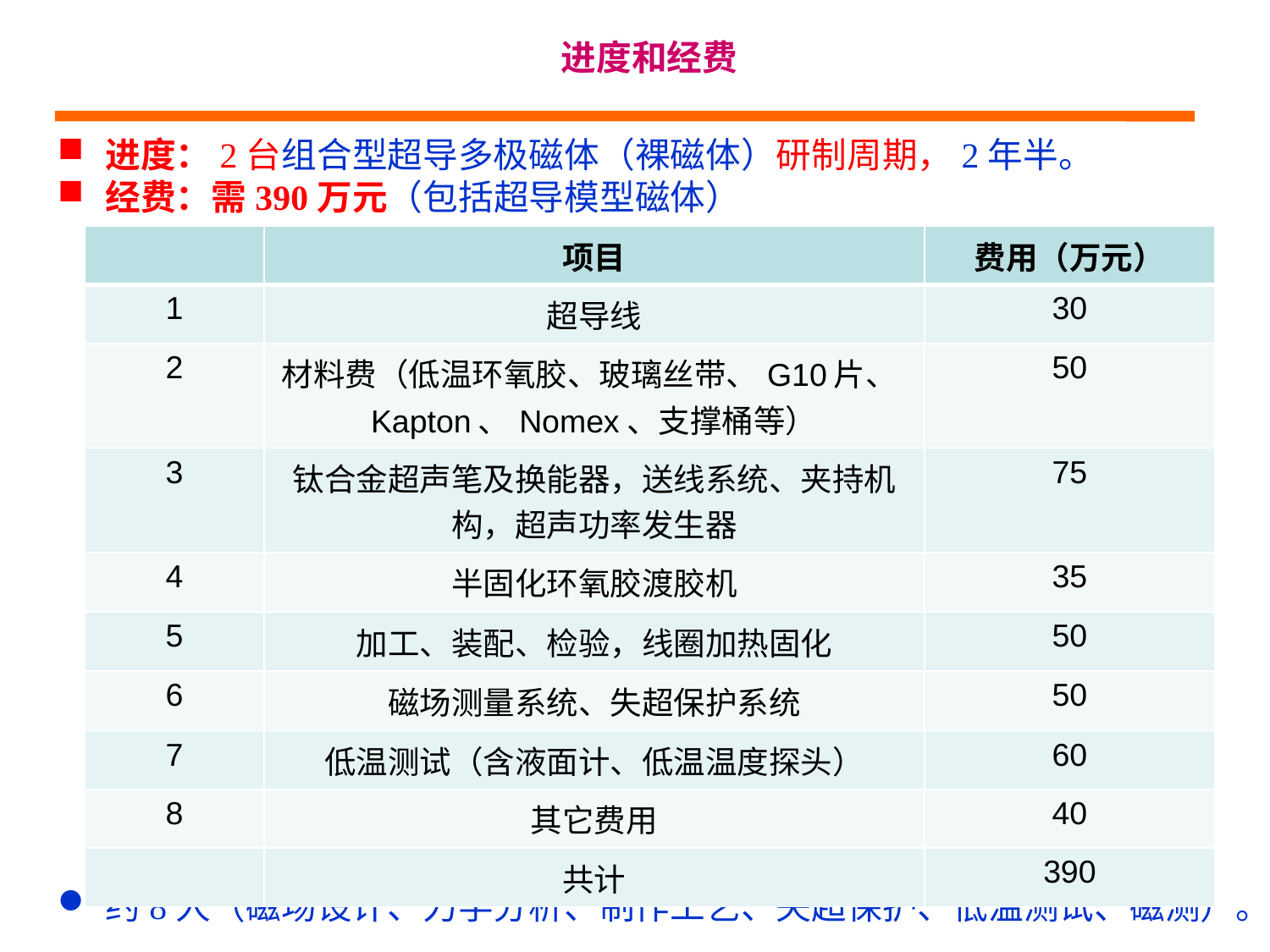

# 进度和经费

进度：2台组合型超导多极磁体（裸磁体）研制周期，2年半。
经费：需390万元（包括超导模型磁体）

     人员
约8人（磁场设计、力学分析、制作工艺、失超保护、低温测试、磁测）。

|  | 项目 | 费用（万元） |
| --- | --- | --- |
| 1 | 超导线 | 30 |
| 2 | 材料费（低温环氧胶、玻璃丝带、G10片、Kapton、Nomex、支撑桶等） | 50 |
| 3 | 钛合金超声笔及换能器，送线系统、夹持机构，超声功率发生器 | 75 |
| 4 | 半固化环氧胶渡胶机 | 35 |
| 5 | 加工、装配、检验，线圈加热固化 | 50 |
| 6 | 磁场测量系统、失超保护系统 | 50 |
| 7 | 低温测试（含液面计、低温温度探头） | 60 |
| 8 | 其它费用 | 40 |
|  | 共计 | 390 |